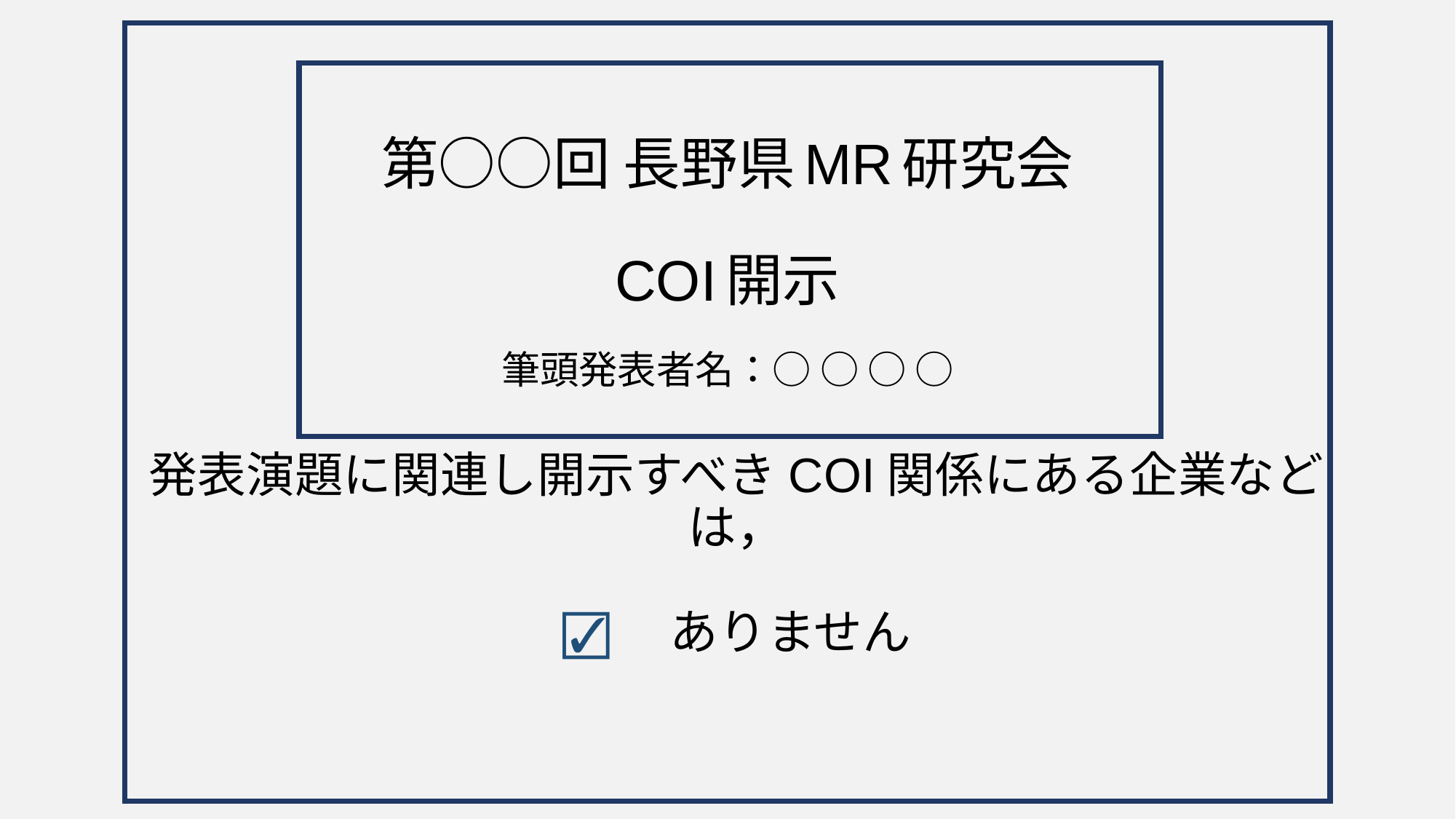

第○○回 長野県MR研究会
COI開示
筆頭発表者名：○ ○ ○ ○
# 発表演題に関連し開示すべきCOI関係にある企業などは， ☑ 　ありません